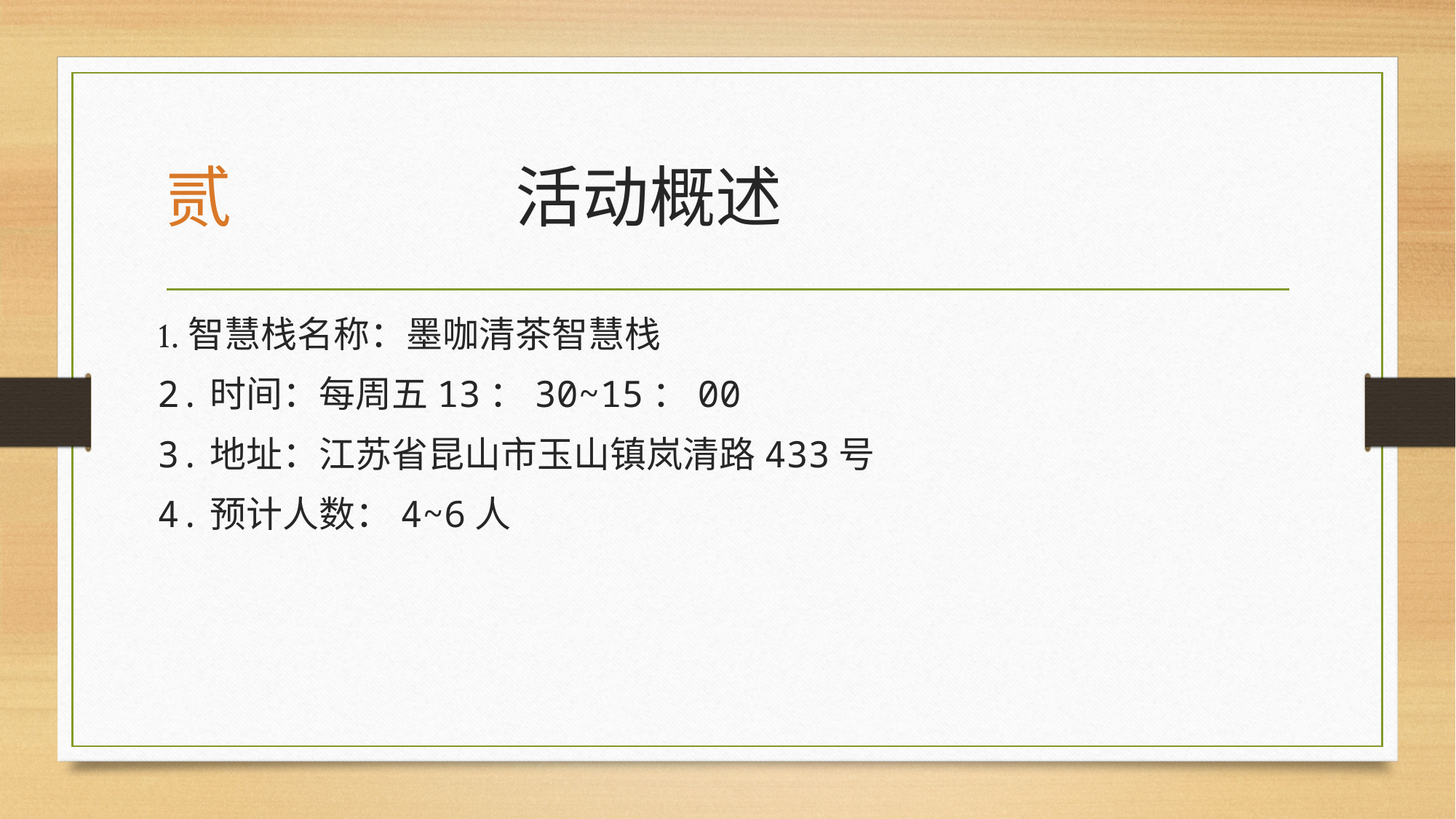

# 贰                   活动概述
1.智慧栈名称：墨咖清茶智慧栈
2.时间：每周五13：30~15：00
3.地址：江苏省昆山市玉山镇岚清路433号
4.预计人数：4~6人